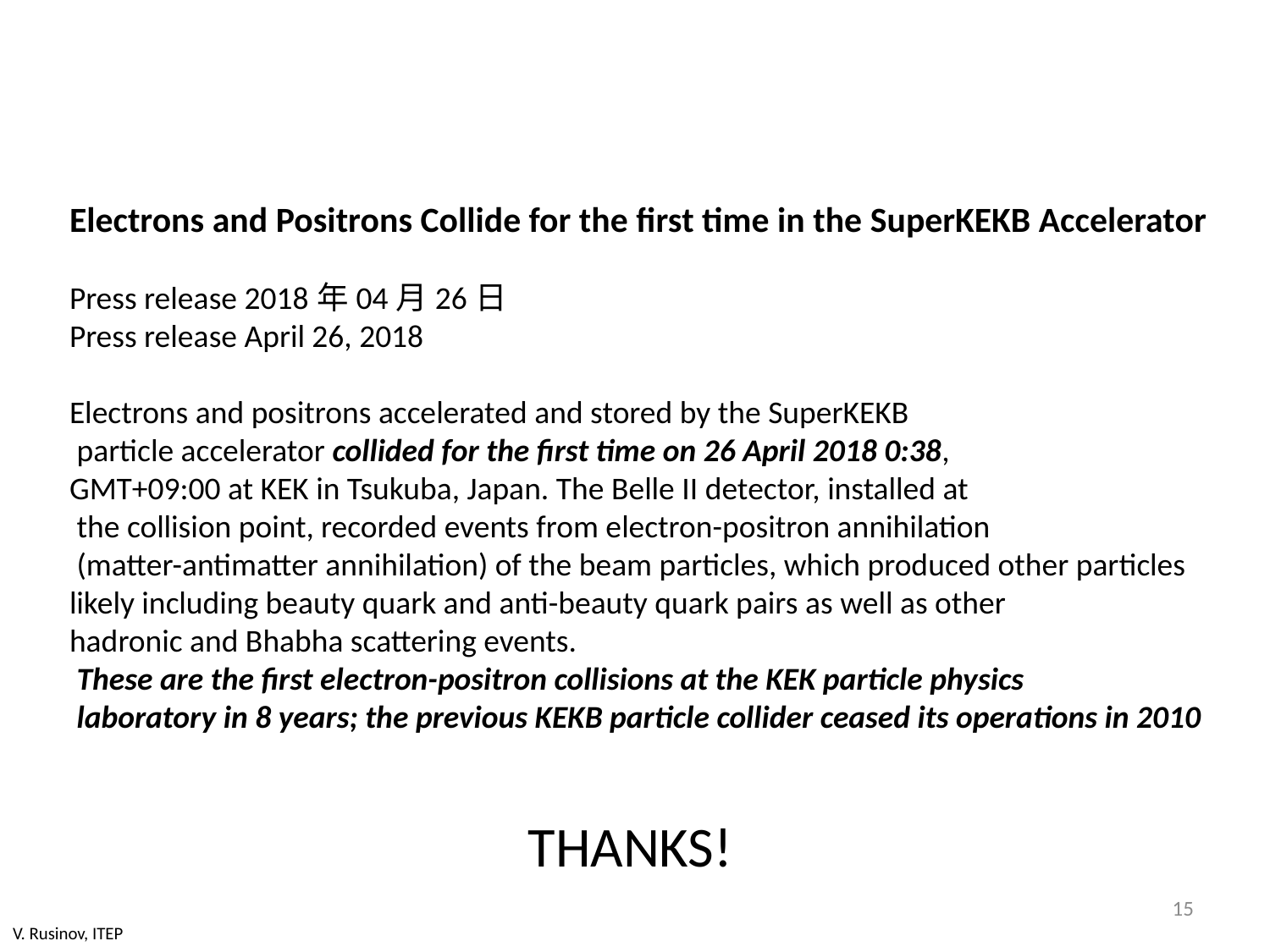

Electrons and Positrons Collide for the first time in the SuperKEKB Accelerator

Press release 2018年04月26日
Press release April 26, 2018

Electrons and positrons accelerated and stored by the SuperKEKB
 particle accelerator collided for the first time on 26 April 2018 0:38,
GMT+09:00 at KEK in Tsukuba, Japan. The Belle II detector, installed at
 the collision point, recorded events from electron-positron annihilation
 (matter-antimatter annihilation) of the beam particles, which produced other particles
likely including beauty quark and anti-beauty quark pairs as well as other
hadronic and Bhabha scattering events.
 These are the first electron-positron collisions at the KEK particle physics
 laboratory in 8 years; the previous KEKB particle collider ceased its operations in 2010

THANKS!
15
V. Rusinov, ITEP